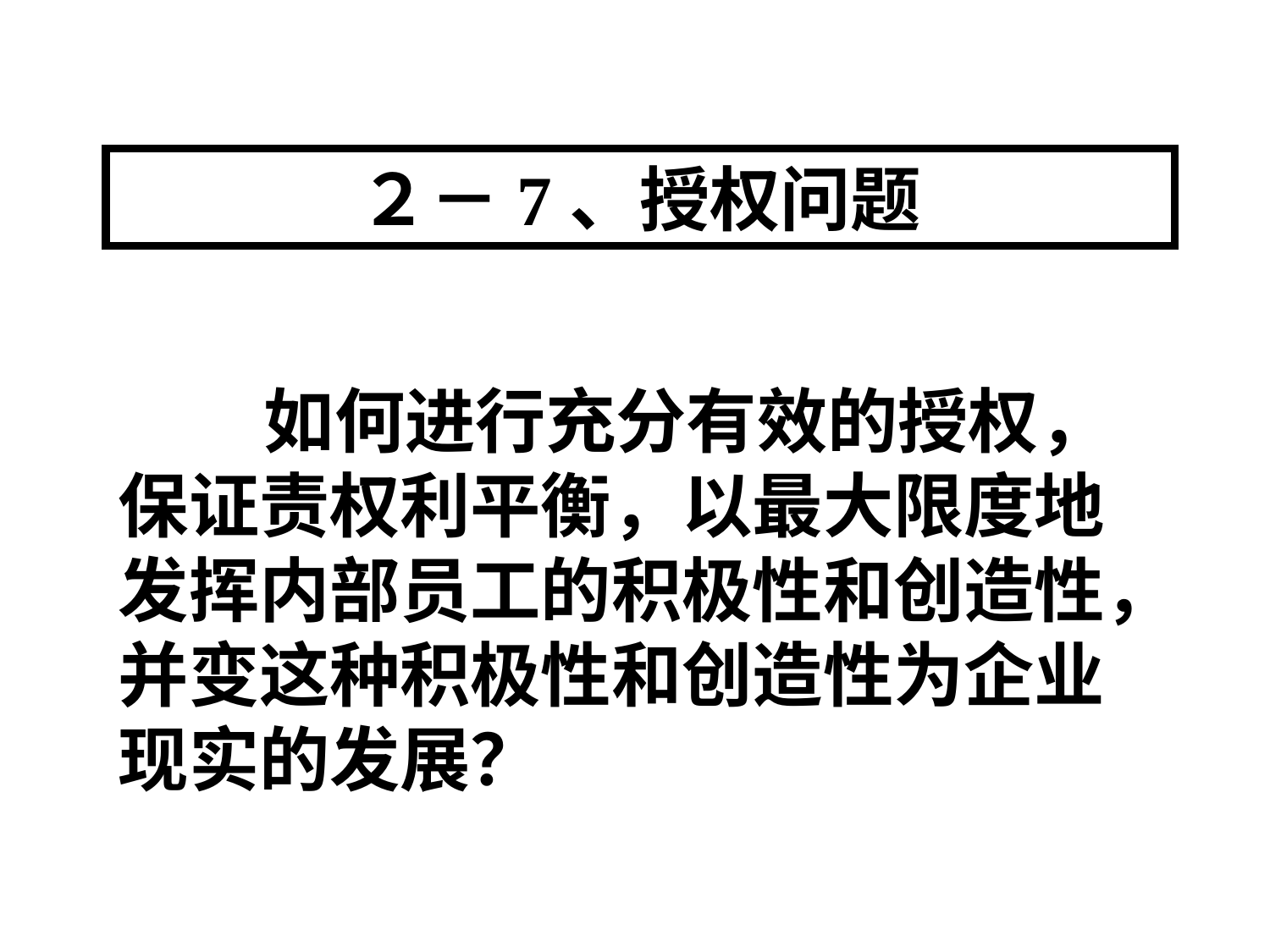

２－7、授权问题
        如何进行充分有效的授权，保证责权利平衡，以最大限度地发挥内部员工的积极性和创造性，并变这种积极性和创造性为企业现实的发展？